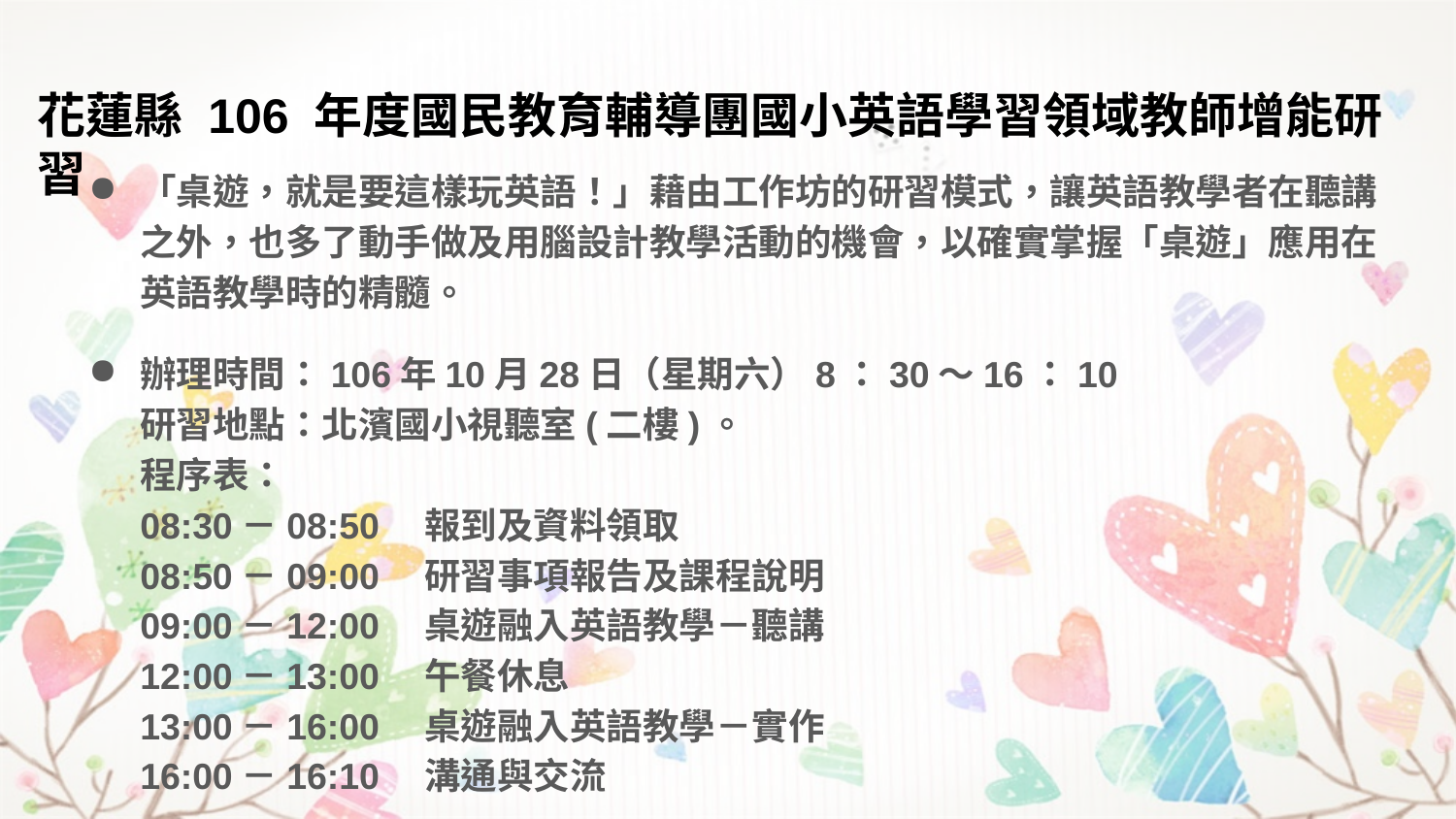

# 花蓮縣 106 年度國民教育輔導團國小英語學習領域教師增能研習
「桌遊，就是要這樣玩英語！」藉由工作坊的研習模式，讓英語教學者在聽講之外，也多了動手做及用腦設計教學活動的機會，以確實掌握「桌遊」應用在英語教學時的精髓。
辦理時間：106年10月28日（星期六）8：30～16：10
研習地點：北濱國小視聽室(二樓)。
程序表：
08:30－08:50　報到及資料領取
08:50－09:00　研習事項報告及課程說明
09:00－12:00　桌遊融入英語教學－聽講
12:00－13:00　午餐休息
13:00－16:00　桌遊融入英語教學－實作
16:00－16:10　溝通與交流